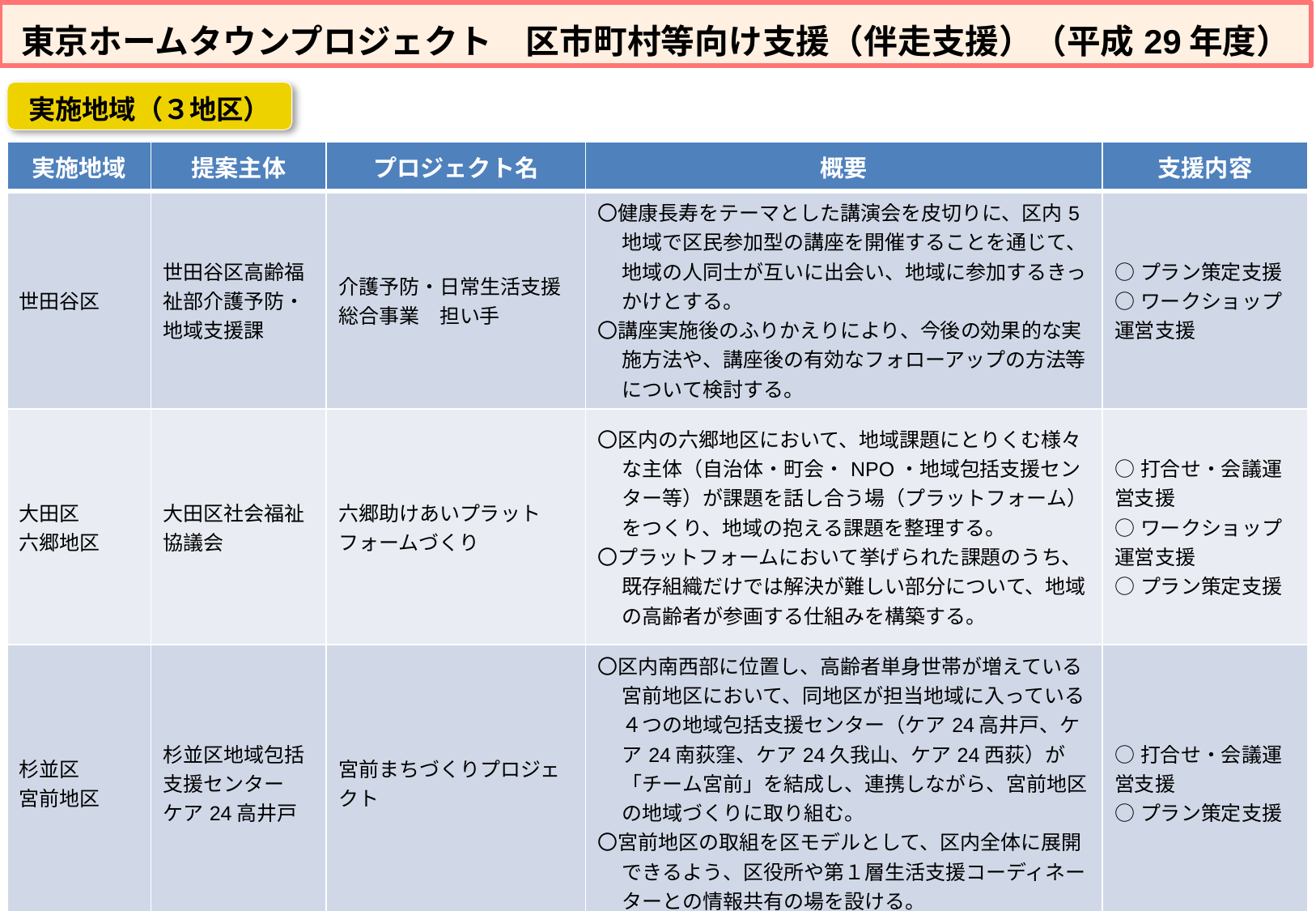

東京ホームタウンプロジェクト　区市町村等向け支援（伴走支援）（平成29年度）
実施地域（３地区）
| 実施地域 | 提案主体 | プロジェクト名 | 概要 | 支援内容 |
| --- | --- | --- | --- | --- |
| 世田谷区 | 世田谷区高齢福祉部介護予防・地域支援課 | 介護予防・日常生活支援総合事業　担い手 | 〇健康長寿をテーマとした講演会を皮切りに、区内5地域で区民参加型の講座を開催することを通じて、地域の人同士が互いに出会い、地域に参加するきっかけとする。 〇講座実施後のふりかえりにより、今後の効果的な実施方法や、講座後の有効なフォローアップの方法等について検討する。 | ○プラン策定支援 ○ワークショップ運営支援 |
| 大田区 六郷地区 | 大田区社会福祉協議会 | 六郷助けあいプラットフォームづくり | 〇区内の六郷地区において、地域課題にとりくむ様々な主体（自治体・町会・NPO・地域包括支援センター等）が課題を話し合う場（プラットフォーム）をつくり、地域の抱える課題を整理する。 〇プラットフォームにおいて挙げられた課題のうち、既存組織だけでは解決が難しい部分について、地域の高齢者が参画する仕組みを構築する。 | ○打合せ・会議運営支援 ○ワークショップ運営支援 ○プラン策定支援 |
| 杉並区 宮前地区 | 杉並区地域包括支援センター ケア24高井戸 | 宮前まちづくりプロジェクト | 〇区内南西部に位置し、高齢者単身世帯が増えている宮前地区において、同地区が担当地域に入っている４つの地域包括支援センター（ケア24高井戸、ケア24南荻窪、ケア24久我山、ケア24西荻）が「チーム宮前」を結成し、連携しながら、宮前地区の地域づくりに取り組む。 〇宮前地区の取組を区モデルとして、区内全体に展開できるよう、区役所や第１層生活支援コーディネーターとの情報共有の場を設ける。 | ○打合せ・会議運営支援 ○プラン策定支援 |

8